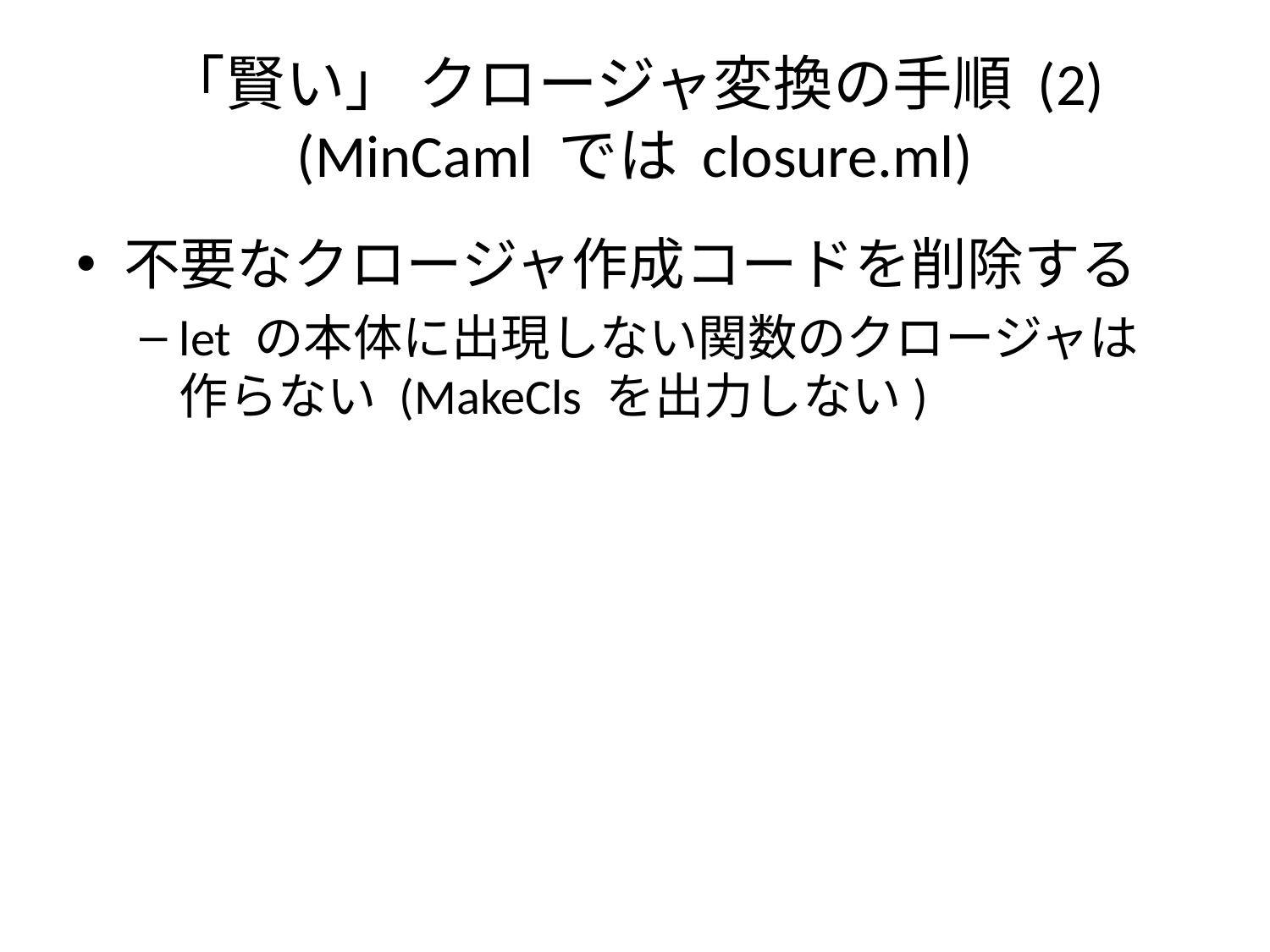

# 「賢い」 クロージャ変換の手順 (2) (MinCaml では closure.ml)
不要なクロージャ作成コードを削除する
let の本体に出現しない関数のクロージャは
作らない (MakeCls を出力しない)